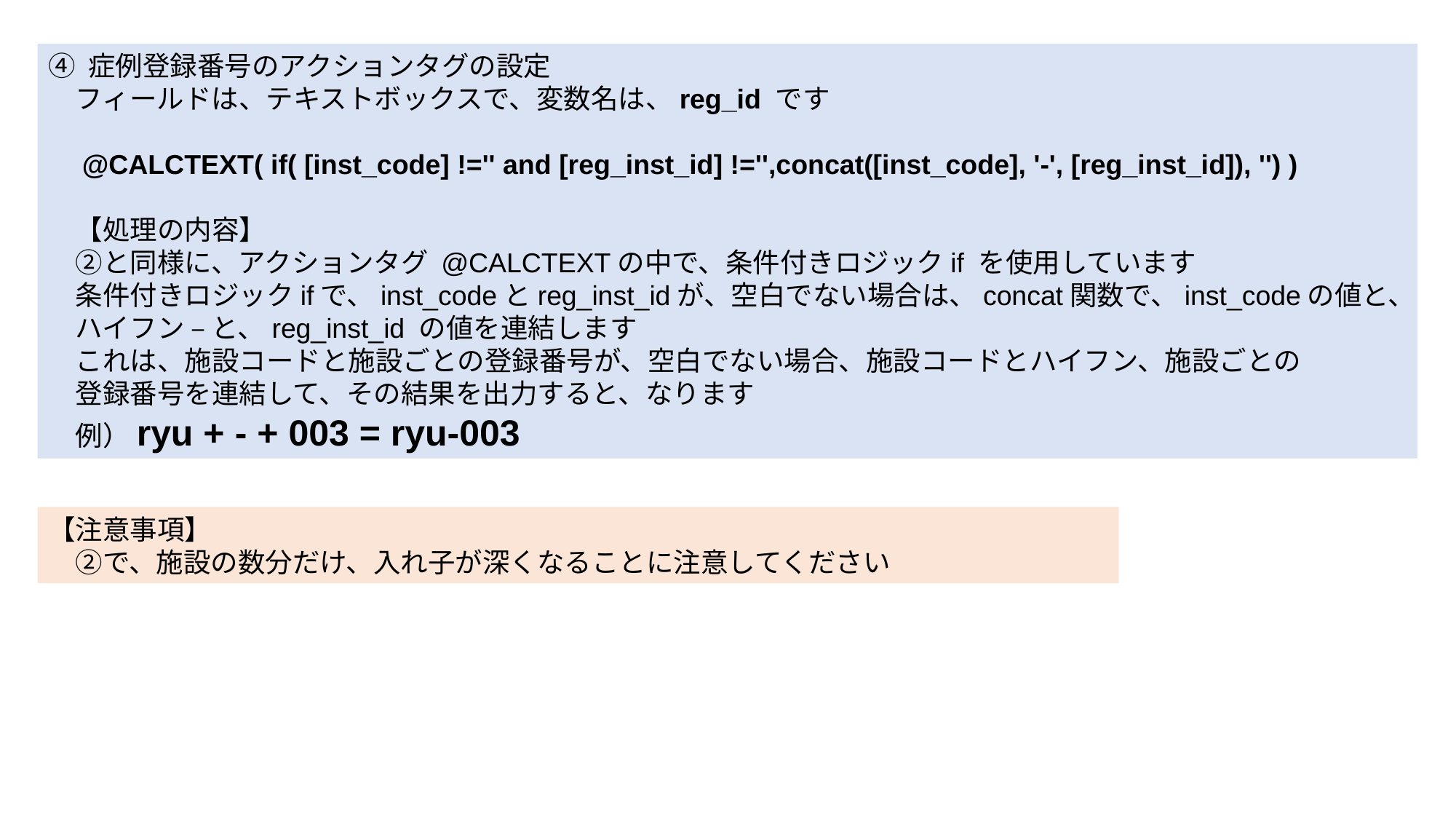

④ 症例登録番号のアクションタグの設定
　フィールドは、テキストボックスで、変数名は、reg_id です

　@CALCTEXT( if( [inst_code] !='' and [reg_inst_id] !='',concat([inst_code], '-', [reg_inst_id]), '') )

　【処理の内容】
　②と同様に、アクションタグ @CALCTEXTの中で、条件付きロジックif を使用しています
　条件付きロジックifで、inst_codeとreg_inst_idが、空白でない場合は、concat関数で、inst_codeの値と、
　ハイフン – と、reg_inst_id の値を連結します
　これは、施設コードと施設ごとの登録番号が、空白でない場合、施設コードとハイフン、施設ごとの
　登録番号を連結して、その結果を出力すると、なります
　例）ryu + - + 003 = ryu-003
【注意事項】
　②で、施設の数分だけ、入れ子が深くなることに注意してください